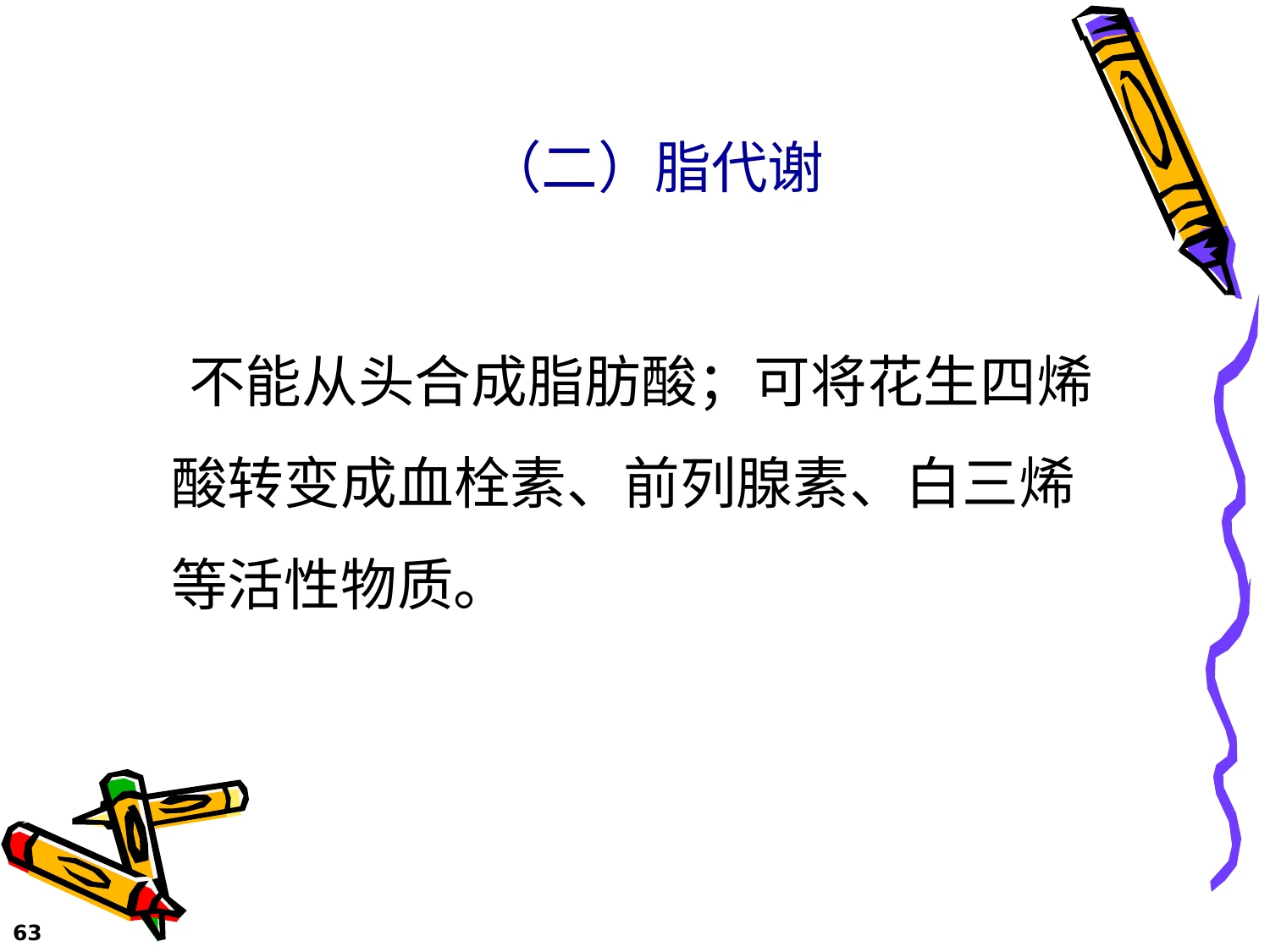

（二）脂代谢
              不能从头合成脂肪酸；可将花生四烯酸转变成血栓素、前列腺素、白三烯等活性物质。
63